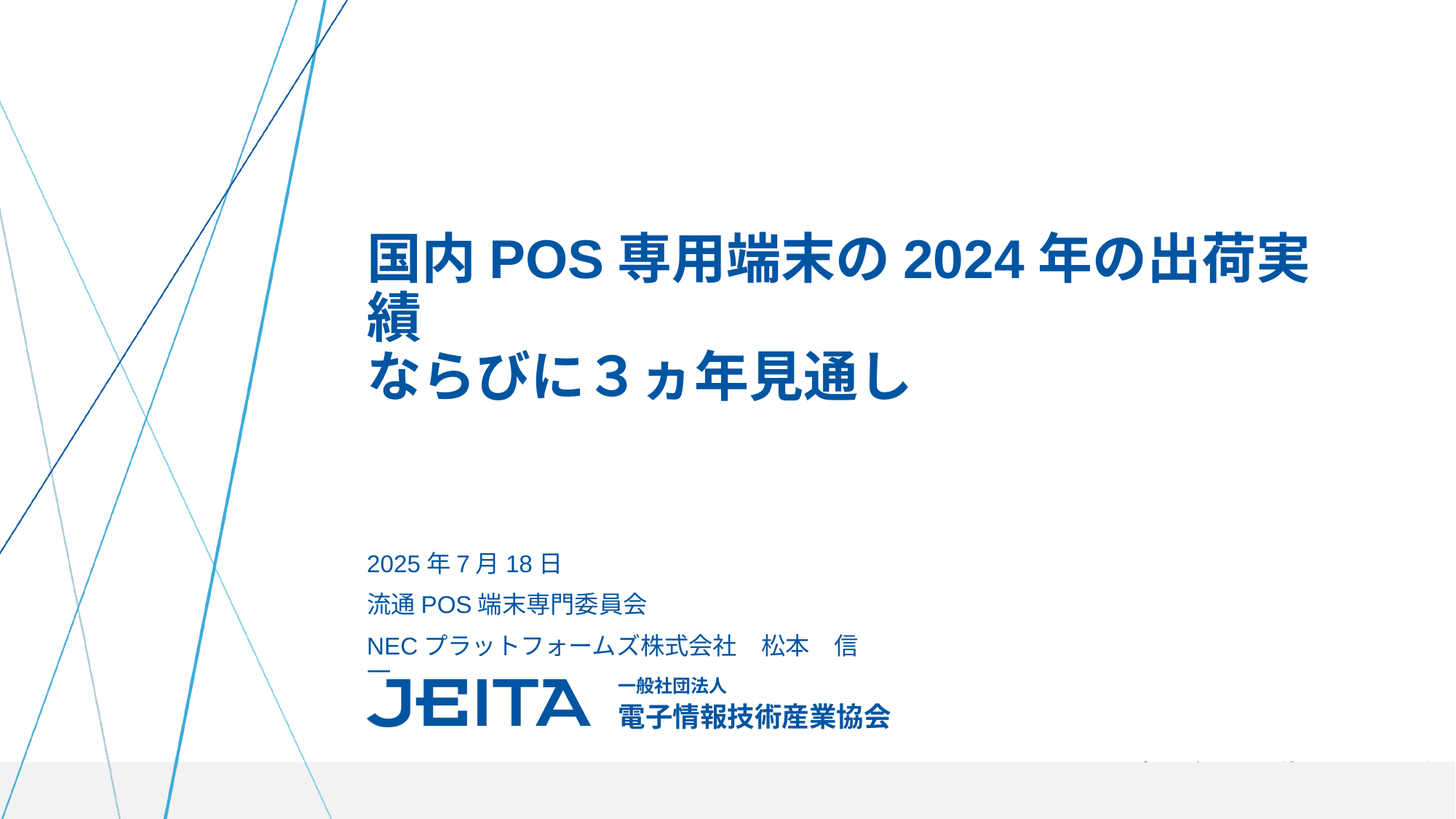

# 国内POS専用端末の2024年の出荷実績 ならびに３ヵ年見通し
2025年7月18日
流通POS端末専門委員会
NECプラットフォームズ株式会社　松本　信一